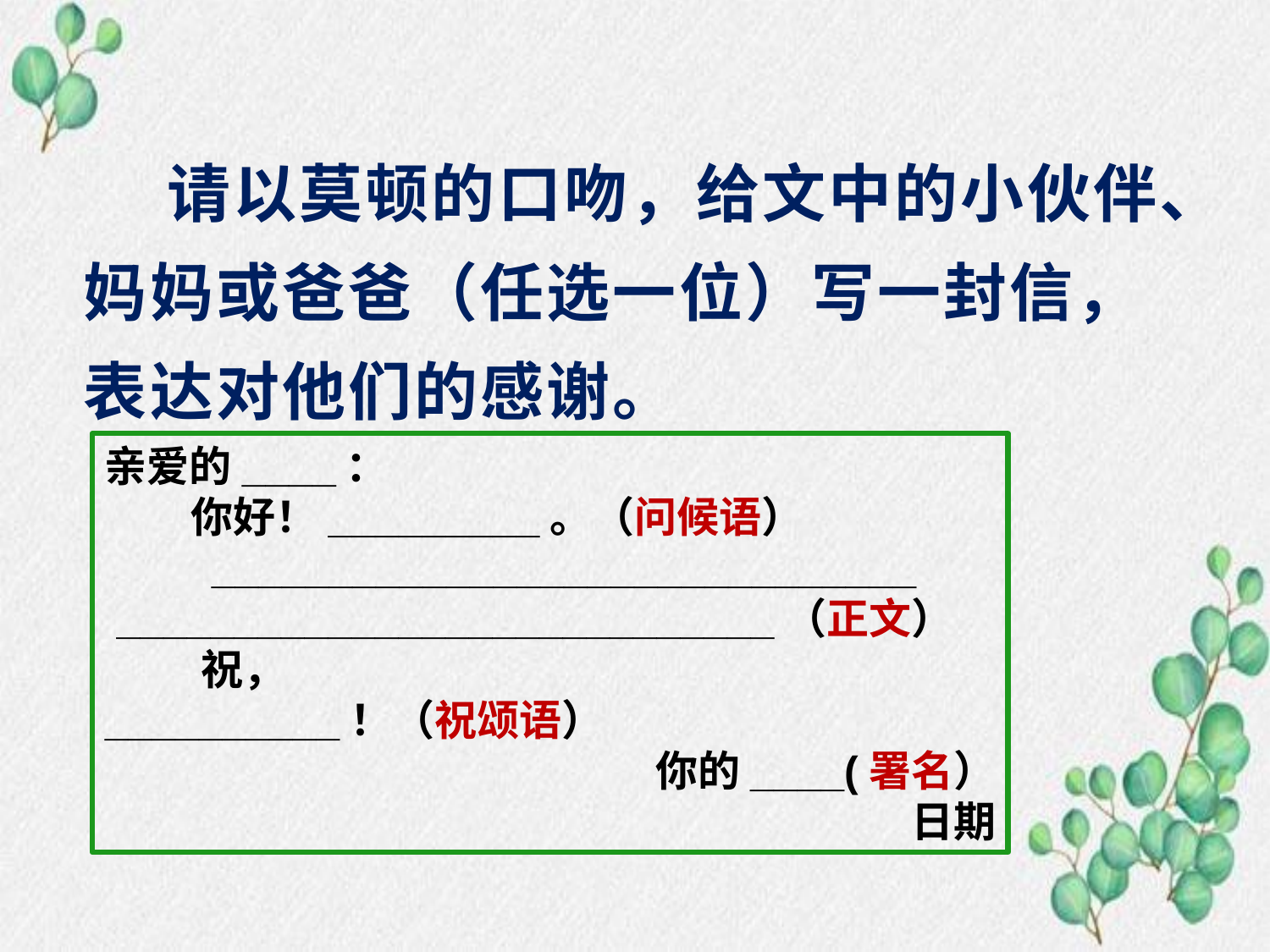

#
    请以莫顿的口吻，给文中的小伙伴、妈妈或爸爸（任选一位）写一封信，表达对他们的感谢。
亲爱的____：
        你好！_________。（问候语）
         ______________________________
 ____________________________（正文）
         祝，
__________！（祝颂语）
                                          你的____(署名）
日期